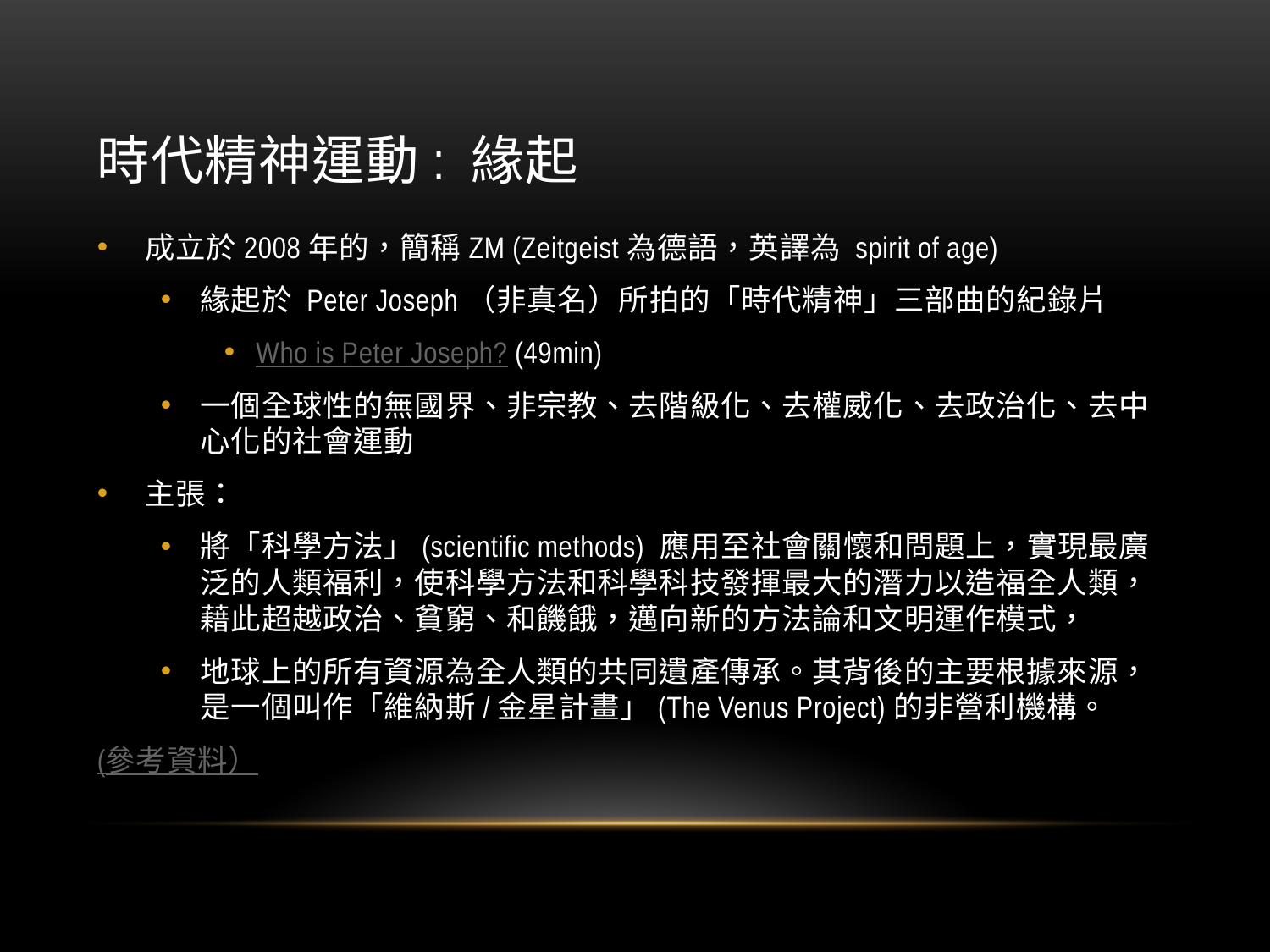

# 時代精神運動: 緣起
成立於2008年的，簡稱ZM (Zeitgeist為德語，英譯為 spirit of age)
緣起於 Peter Joseph（非真名）所拍的「時代精神」三部曲的紀錄片
Who is Peter Joseph? (49min)
一個全球性的無國界、非宗教、去階級化、去權威化、去政治化、去中心化的社會運動
主張：
將「科學方法」(scientific methods) 應用至社會關懷和問題上，實現最廣泛的人類福利，使科學方法和科學科技發揮最大的潛力以造福全人類，藉此超越政治、貧窮、和饑餓，邁向新的方法論和文明運作模式，
地球上的所有資源為全人類的共同遺產傳承。其背後的主要根據來源，是一個叫作「維納斯/金星計畫」(The Venus Project)的非營利機構。
(參考資料）